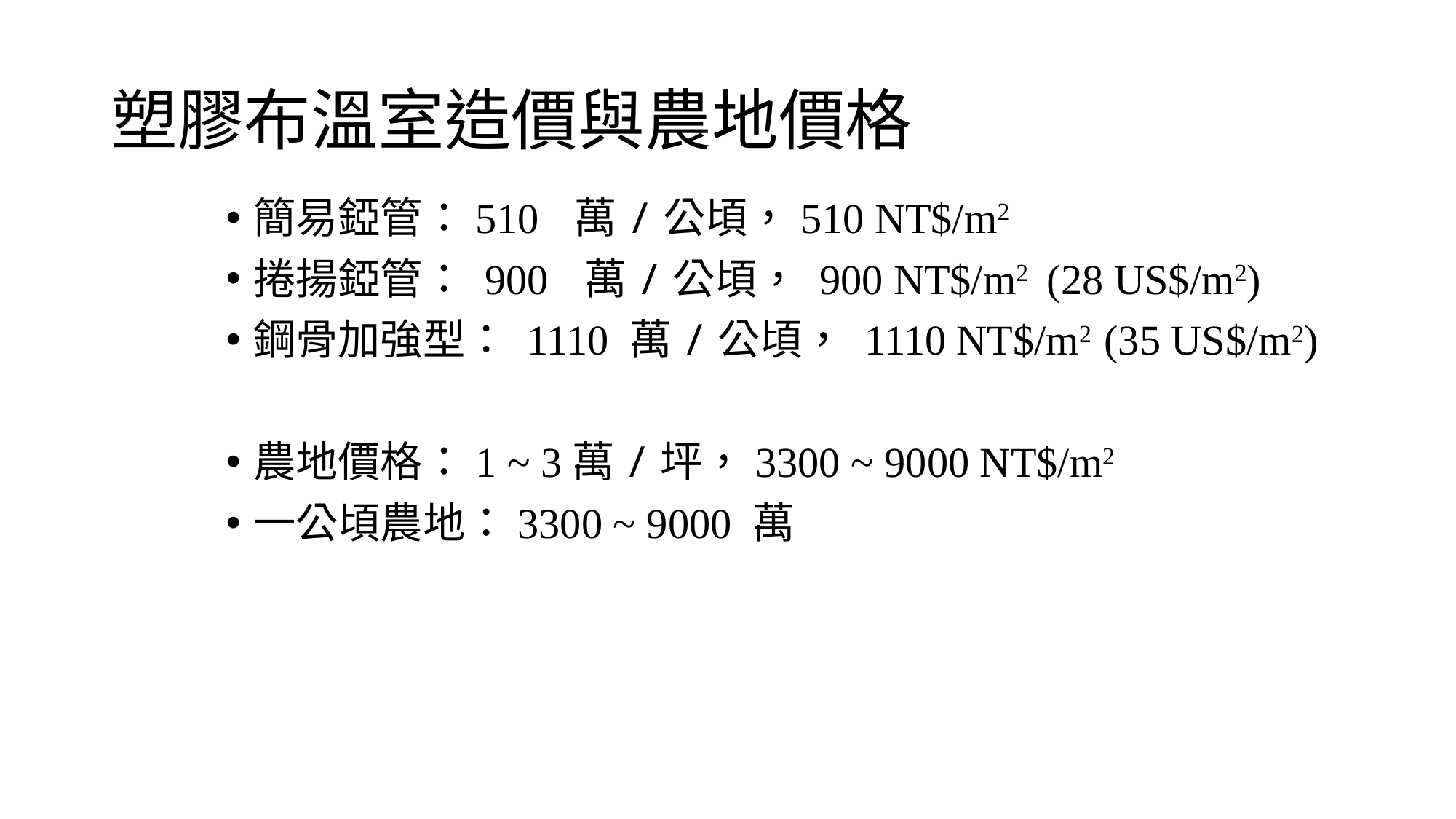

# 塑膠布溫室造價與農地價格
簡易錏管：510 萬/公頃，510 NT$/m2
捲揚錏管： 900 萬/公頃， 900 NT$/m2   (28 US$/m2)
鋼骨加強型： 1110 萬/公頃， 1110 NT$/m2  (35 US$/m2)

農地價格：1 ~ 3萬/坪，3300 ~ 9000 NT$/m2
一公頃農地：3300 ~ 9000 萬